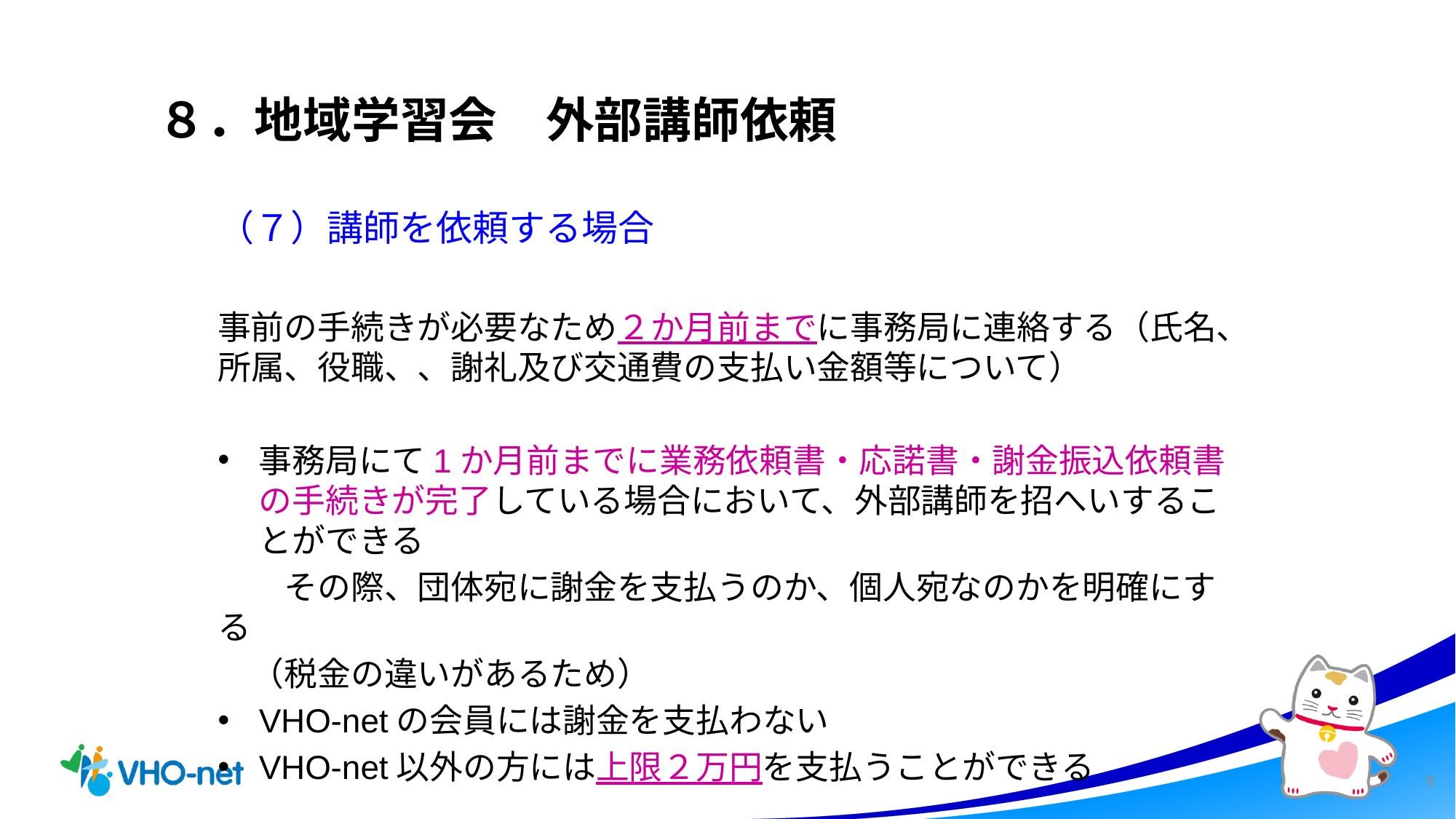

# ８．地域学習会　外部講師依頼
（７）講師を依頼する場合

事前の手続きが必要なため２か月前までに事務局に連絡する（氏名、所属、役職、、謝礼及び交通費の支払い金額等について）

事務局にて1か月前までに業務依頼書・応諾書・謝金振込依頼書の手続きが完了している場合において、外部講師を招へいすることができる
　　その際、団体宛に謝金を支払うのか、個人宛なのかを明確にする
　（税金の違いがあるため）
VHO-netの会員には謝金を支払わない
VHO-net以外の方には上限２万円を支払うことができる
9